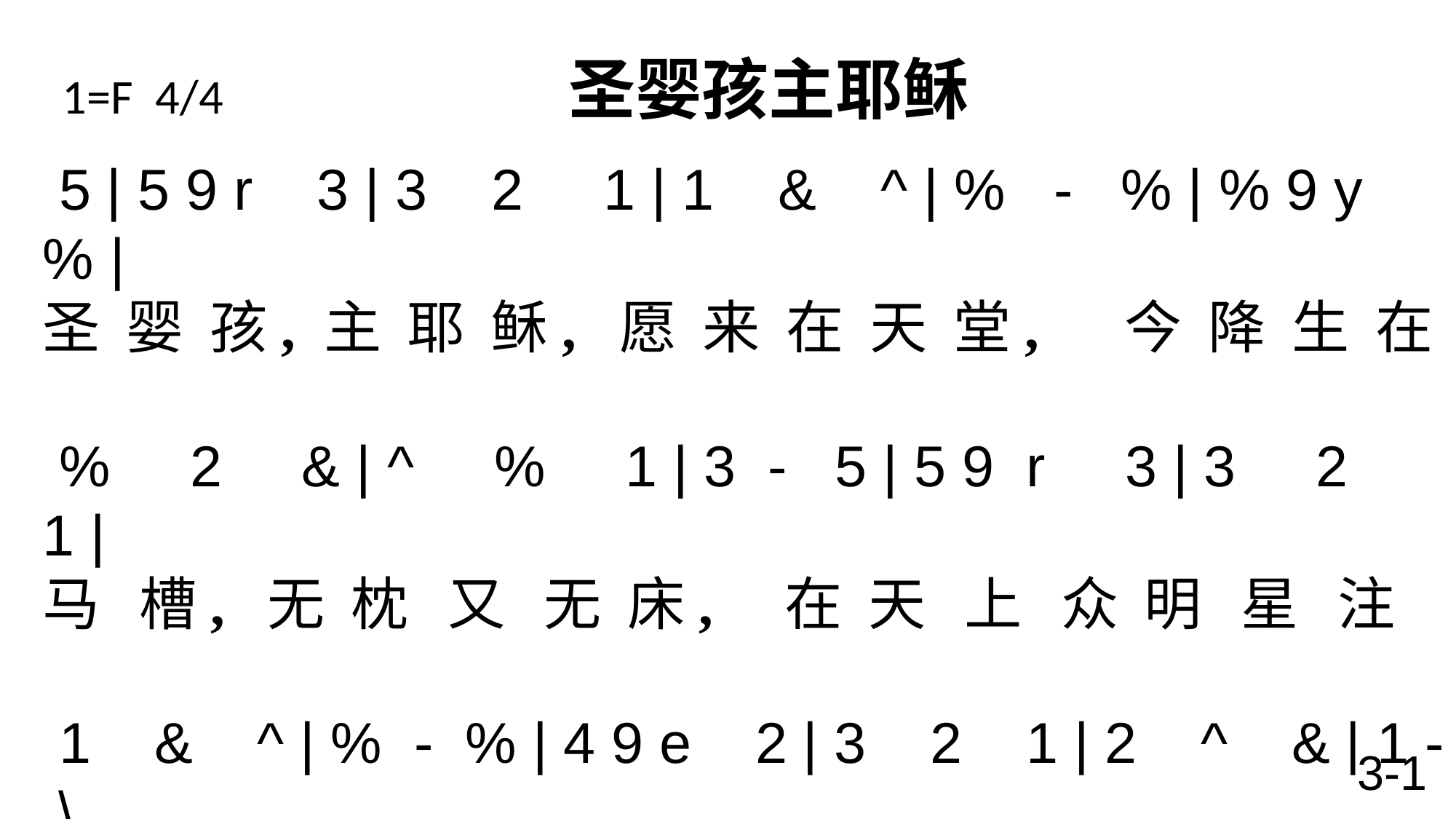

# 1=F  4/4                               圣婴孩主耶稣
 5 | 5 9 r    3 | 3    2     1 | 1    &    ^ | %   -   % | % 9 y    % |
圣  婴  孩, 主  耶  稣,  愿  来  在  天  堂,     今  降  生  在

 %     2     & | ^     %     1 | 3  -   5 | 5 9  r     3 | 3     2     1 |
马   槽,  无  枕   又   无  床,    在  天   上   众  明   星   注

 1    &    ^ | %  -  % | 4 9 e    2 | 3    2    1 | 2    ^    & | 1 -  \
目  向  下  望,   小  小  的  主  耶  稣  安  睡  在  草  上。
3-1